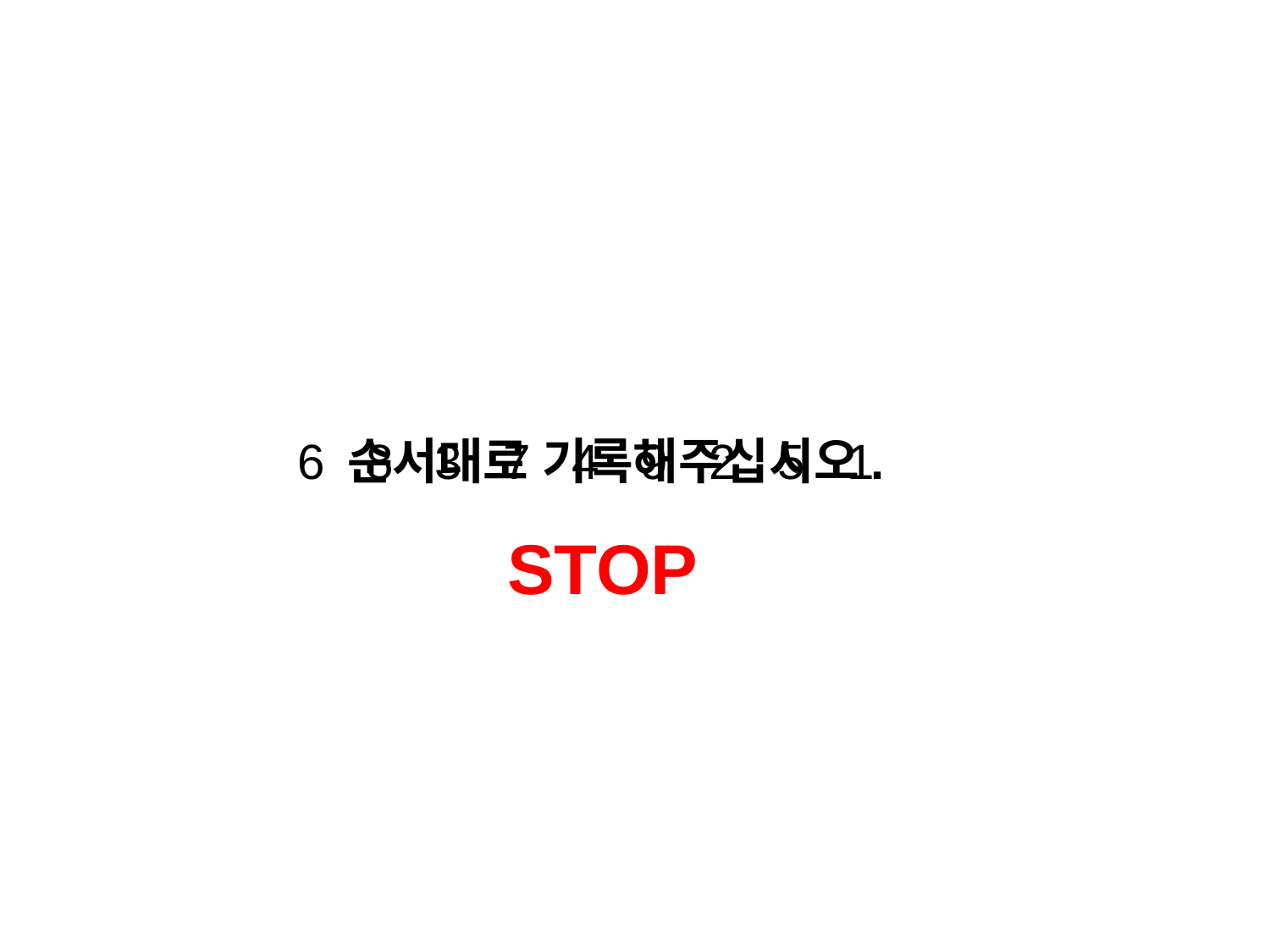

6   8   3   7   4   9   2   5   1
순서대로 기록해주십시오.
STOP